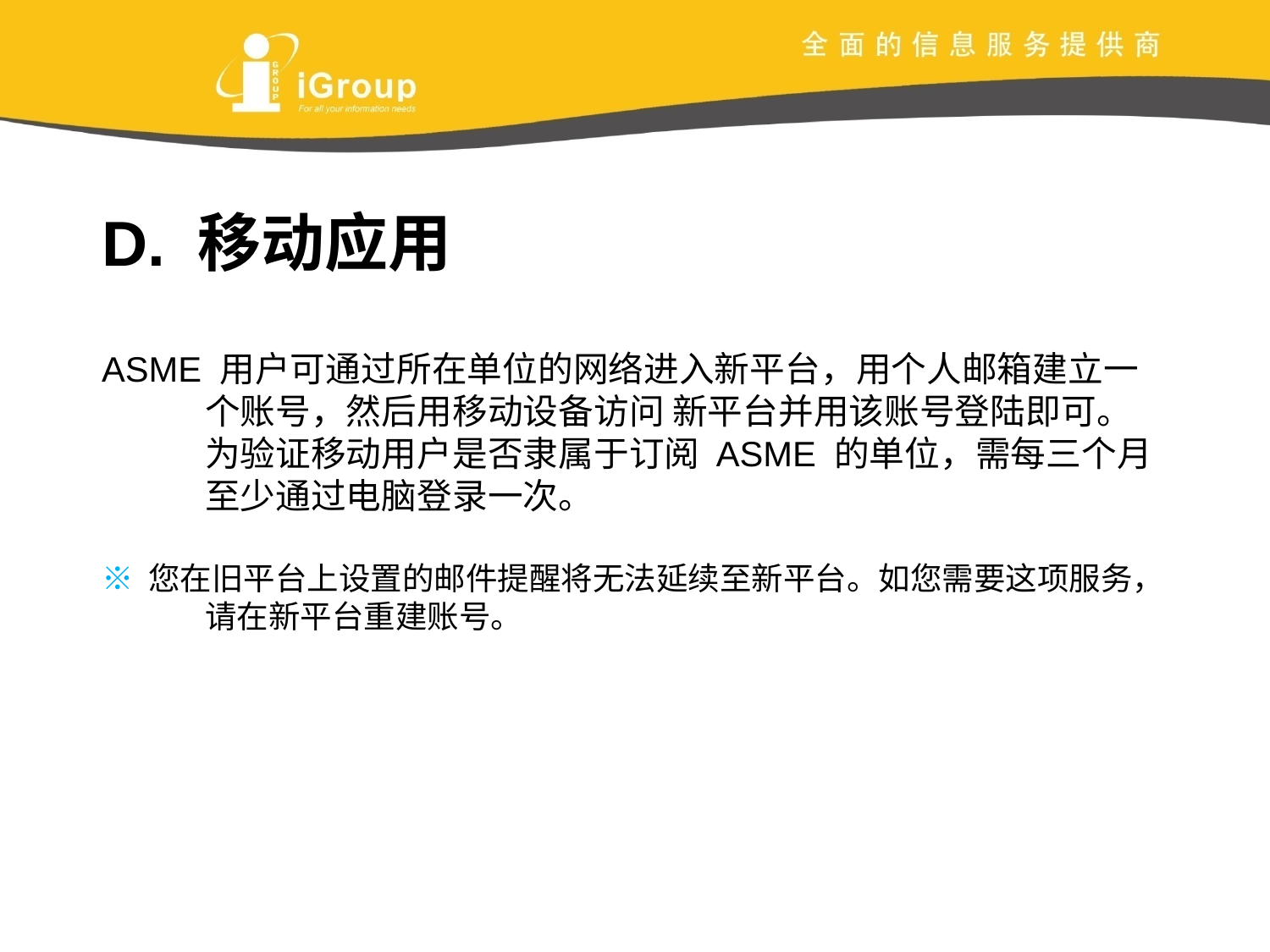

D. 移动应用

ASME 用户可通过所在单位的网络进入新平台，用个人邮箱建立一个账号，然后用移动设备访问 新平台并用该账号登陆即可。为验证移动用户是否隶属于订阅 ASME 的单位，需每三个月至少通过电脑登录一次。

※ 您在旧平台上设置的邮件提醒将无法延续至新平台。如您需要这项服务，请在新平台重建账号。